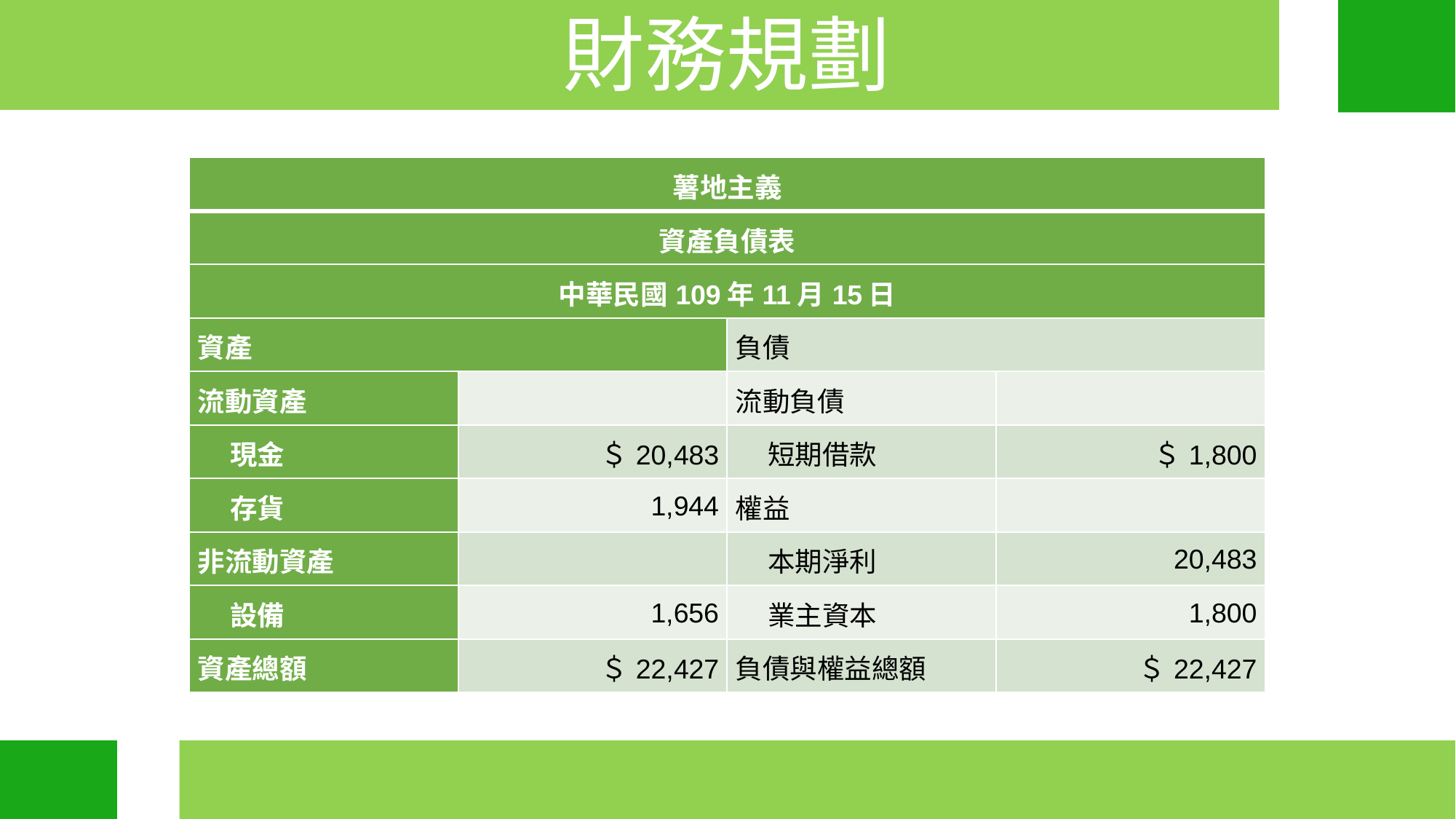

財務規劃

財務規劃

財務規劃

| 薯地主義 |  |  |  |
| --- | --- | --- | --- |
| 資產負債表 |  |  |  |
| 中華民國109年11月15日 |  |  |  |
| 資產 |  | 負債 |  |
| 流動資產 |  | 流動負債 |  |
| 現金 | ＄20,483 | 短期借款 | ＄1,800 |
| 存貨 | 1,944 | 權益 |  |
| 非流動資產 |  | 本期淨利 | 20,483 |
| 設備 | 1,656 | 業主資本 | 1,800 |
| 資產總額 | ＄22,427 | 負債與權益總額 | ＄22,427 |